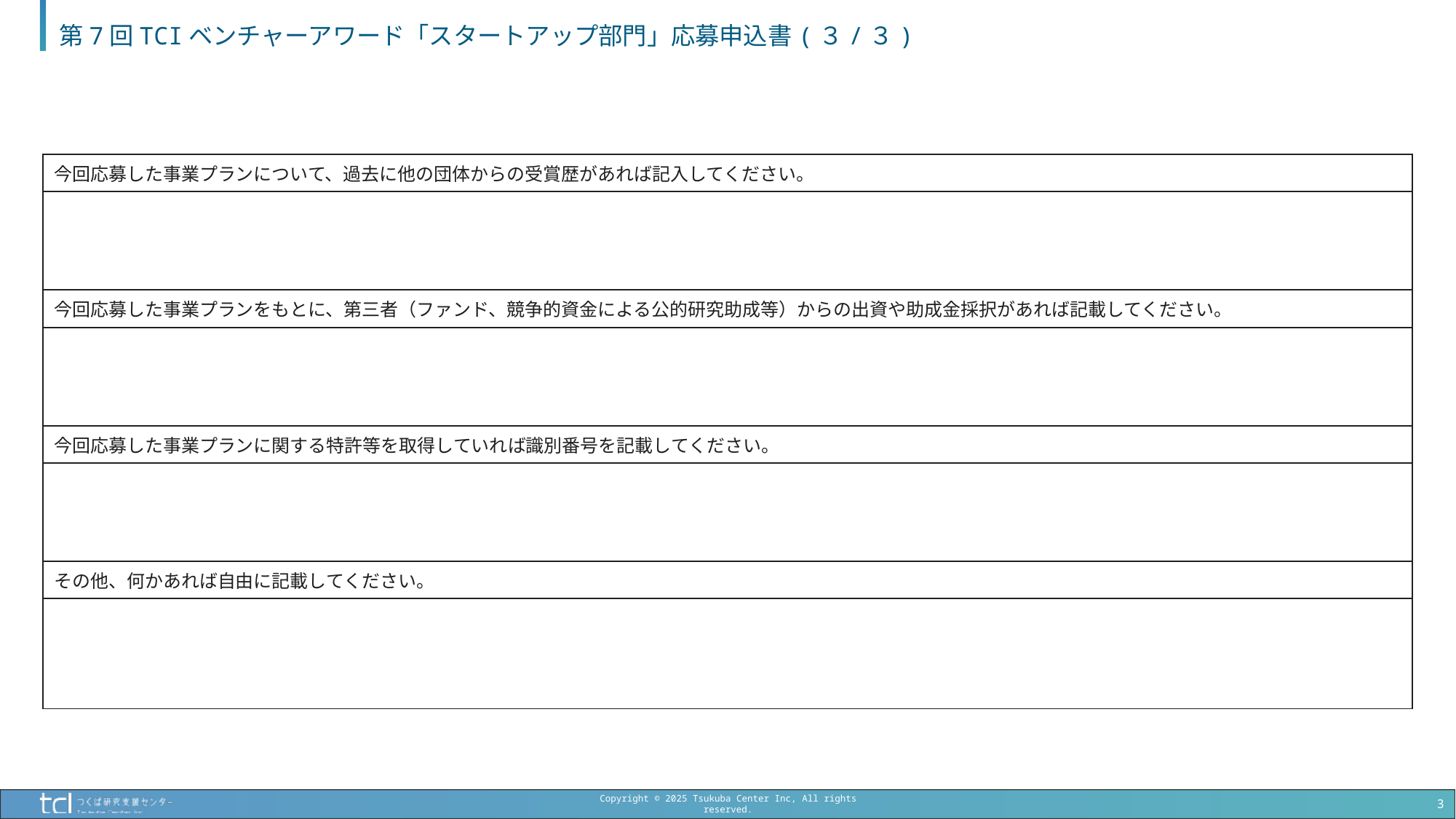

# 第7回TCIベンチャーアワード「スタートアップ部門」応募申込書(３/３)
| 今回応募した事業プランについて、過去に他の団体からの受賞歴があれば記入してください。 |
| --- |
|  |
| 今回応募した事業プランをもとに、第三者（ファンド、競争的資金による公的研究助成等）からの出資や助成金採択があれば記載してください。 |
|  |
| 今回応募した事業プランに関する特許等を取得していれば識別番号を記載してください。 |
|  |
| その他、何かあれば自由に記載してください。 |
|  |
3